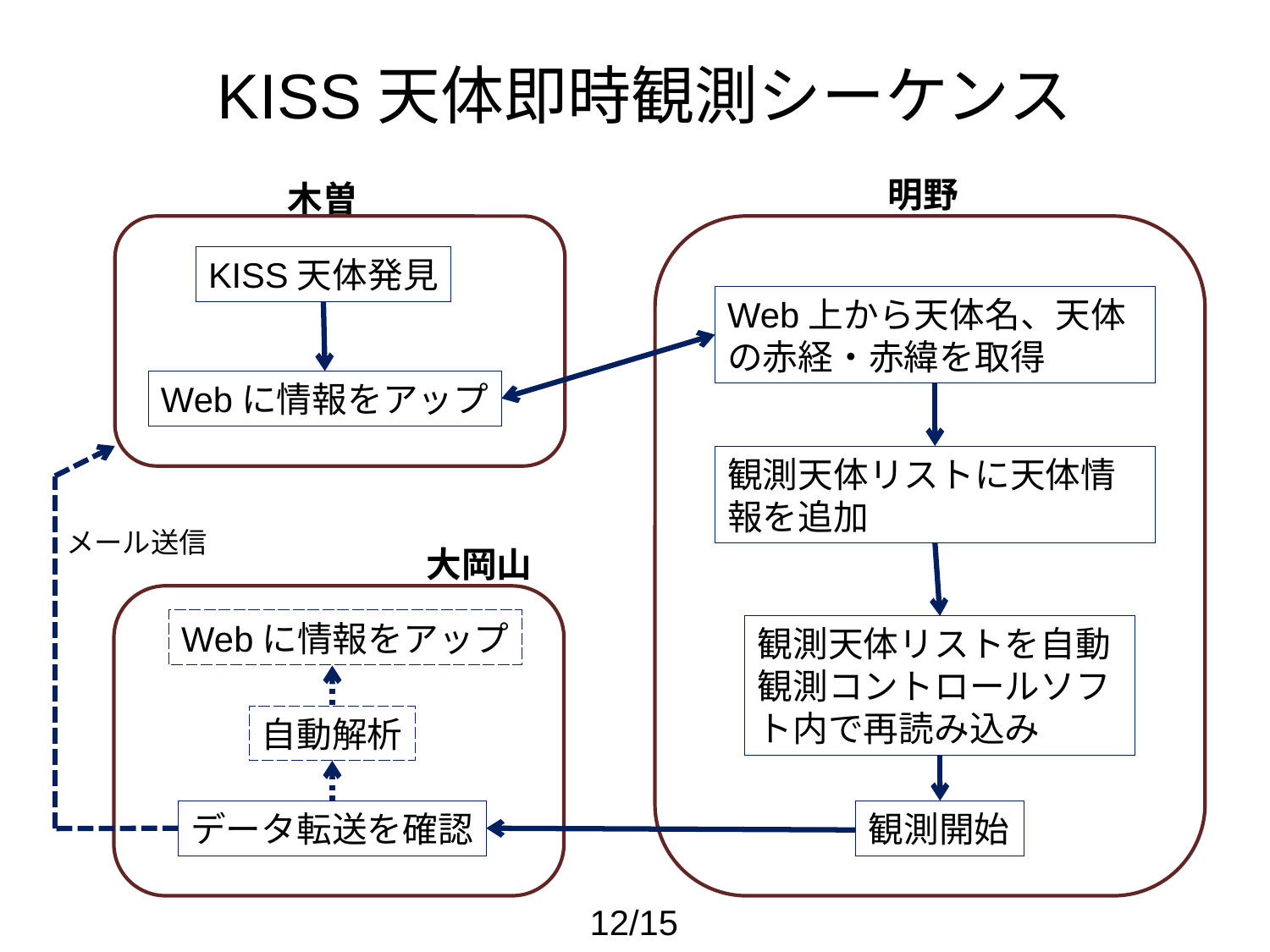

# KISS天体即時観測シーケンス
明野
木曽

KISS天体発見
Web上から天体名、天体の赤経・赤緯を取得
Webに情報をアップ
観測天体リストに天体情報を追加
メール送信
大岡山

Webに情報をアップ
観測天体リストを自動観測コントロールソフト内で再読み込み
自動解析
データ転送を確認
観測開始
12/15